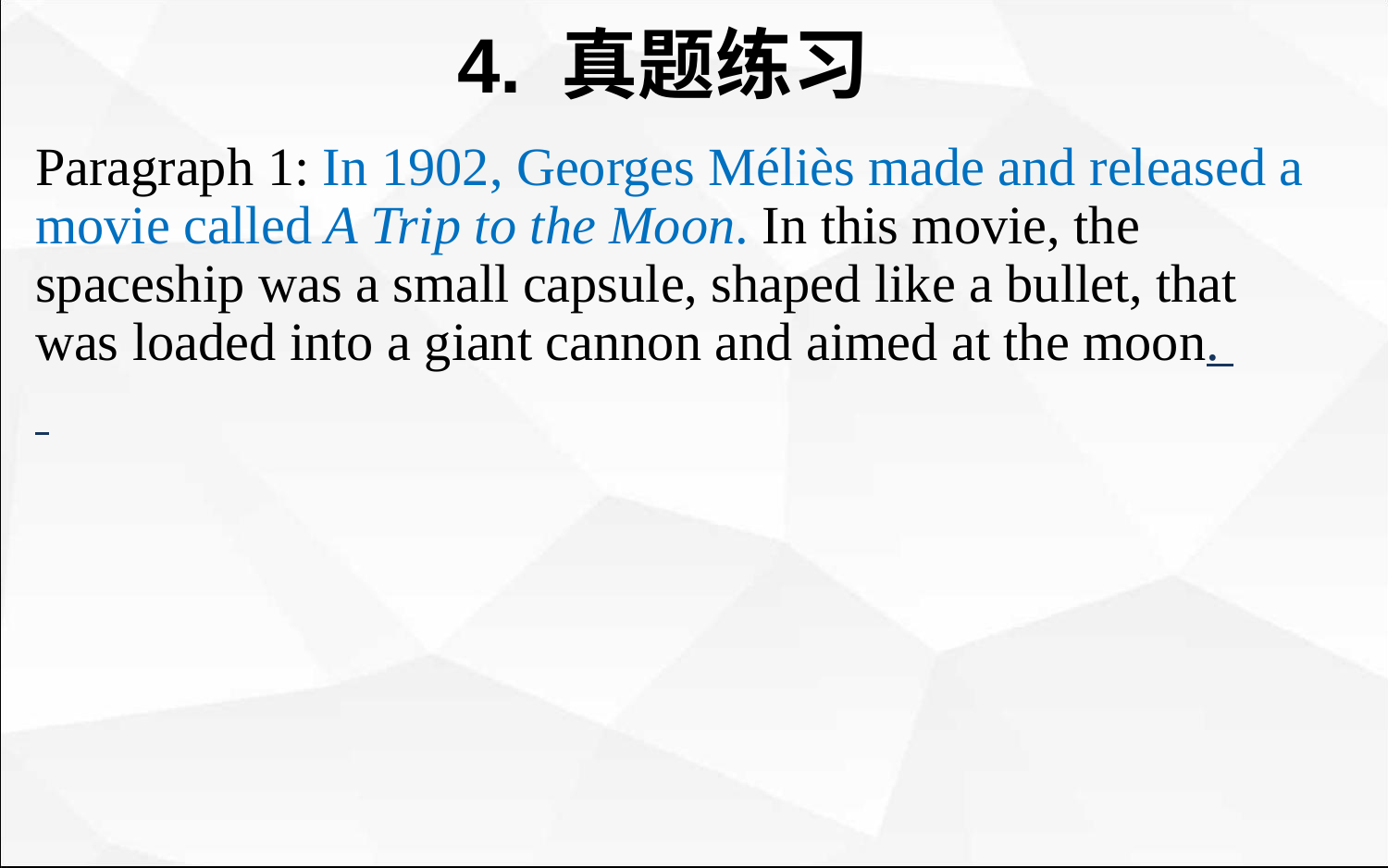

4. 真题练习
Paragraph 1: In 1902, Georges Méliès made and released a movie called A Trip to the Moon. In this movie, the spaceship was a small capsule, shaped like a bullet, that was loaded into a giant cannon and aimed at the moon.